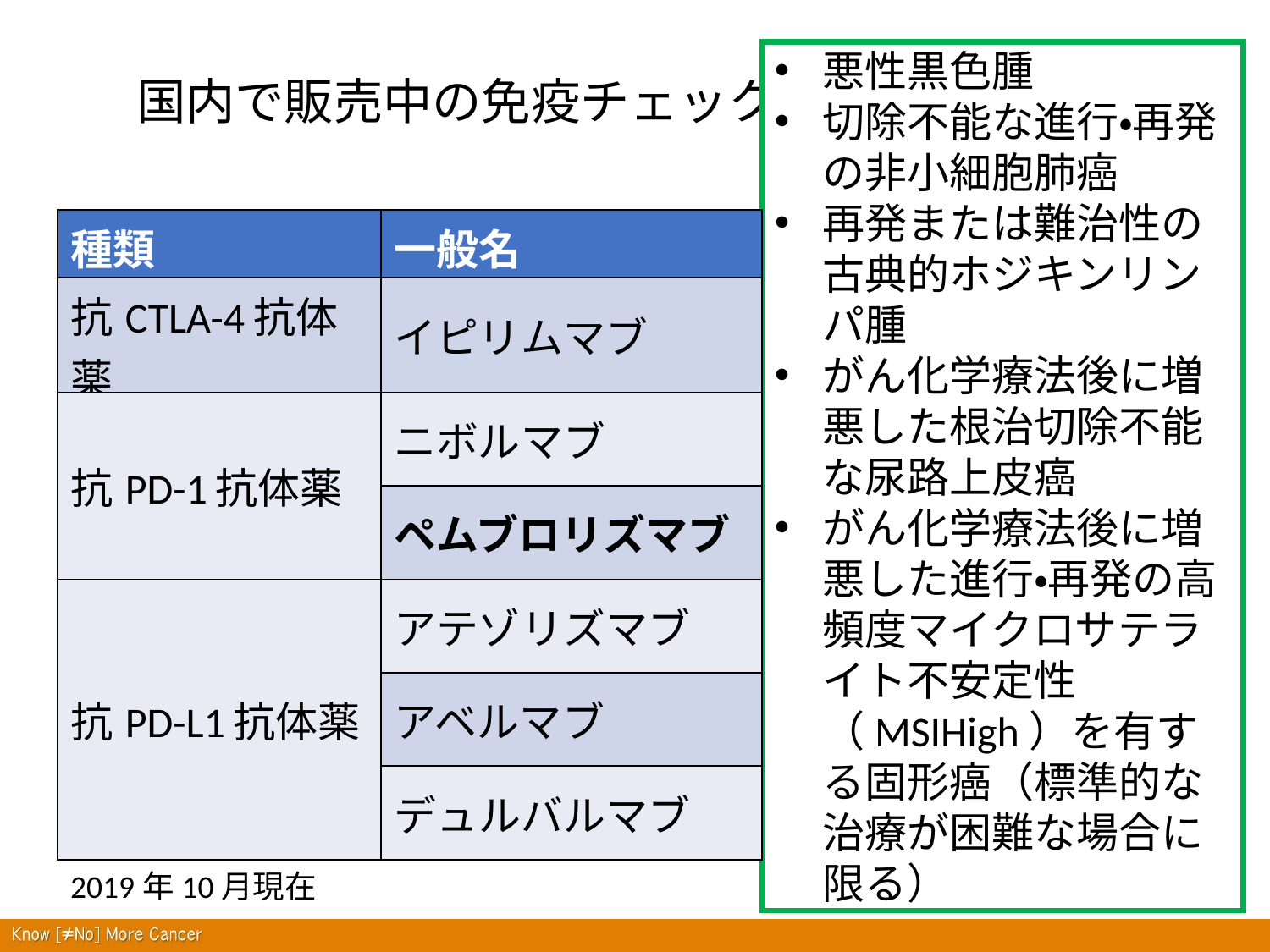

悪性黒色腫
切除不能な進行・再発の非小細胞肺癌
再発または難治性の古典的ホジキンリンパ腫
がん化学療法後に増悪した根治切除不能な尿路上皮癌
がん化学療法後に増悪した進行・再発の高頻度マイクロサテライト不安定性（MSIHigh）を有する固形癌（標準的な治療が困難な場合に限る）
国内で販売中の免疫チェックポイント阻害薬
| 種類 | 一般名 |
| --- | --- |
| 抗CTLA-4抗体薬 | イピリムマブ |
| 抗PD-1抗体薬 | ニボルマブ |
|  | ペムブロリズマブ |
| 抗PD-L1抗体薬 | アテゾリズマブ |
|  | アベルマブ |
|  | デュルバルマブ |
2019年10月現在